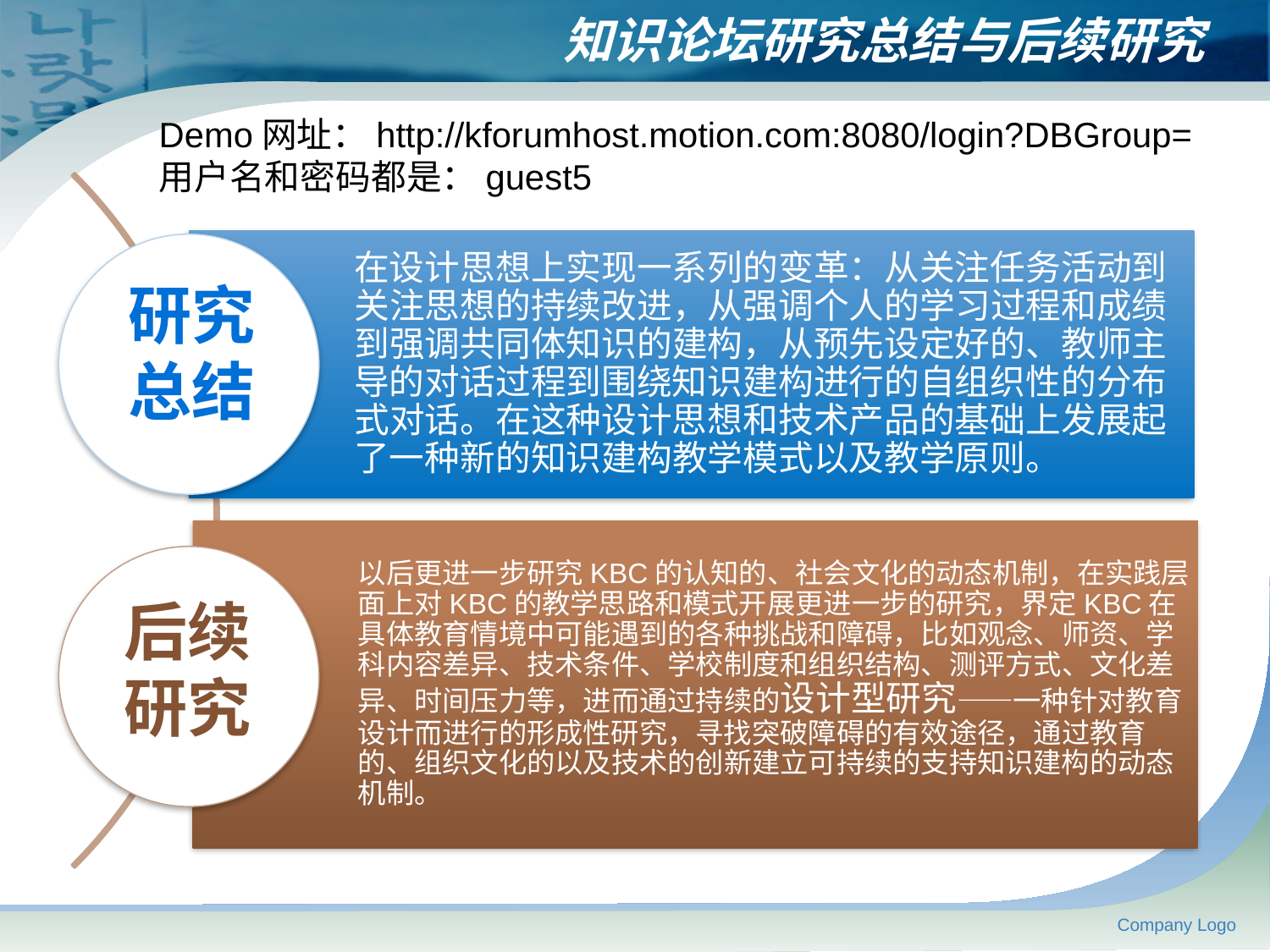

# 知识论坛研究总结与后续研究
Demo网址：http://kforumhost.motion.com:8080/login?DBGroup=
用户名和密码都是：guest5
在设计思想上实现一系列的变革：从关注任务活动到关注思想的持续改进，从强调个人的学习过程和成绩到强调共同体知识的建构，从预先设定好的、教师主导的对话过程到围绕知识建构进行的自组织性的分布式对话。在这种设计思想和技术产品的基础上发展起了一种新的知识建构教学模式以及教学原则。
以后更进一步研究KBC的认知的、社会文化的动态机制，在实践层面上对KBC的教学思路和模式开展更进一步的研究，界定KBC在具体教育情境中可能遇到的各种挑战和障碍，比如观念、师资、学科内容差异、技术条件、学校制度和组织结构、测评方式、文化差异、时间压力等，进而通过持续的设计型研究——一种针对教育设计而进行的形成性研究，寻找突破障碍的有效途径，通过教育的、组织文化的以及技术的创新建立可持续的支持知识建构的动态机制。
研究
总结
后续
研究
Company Logo